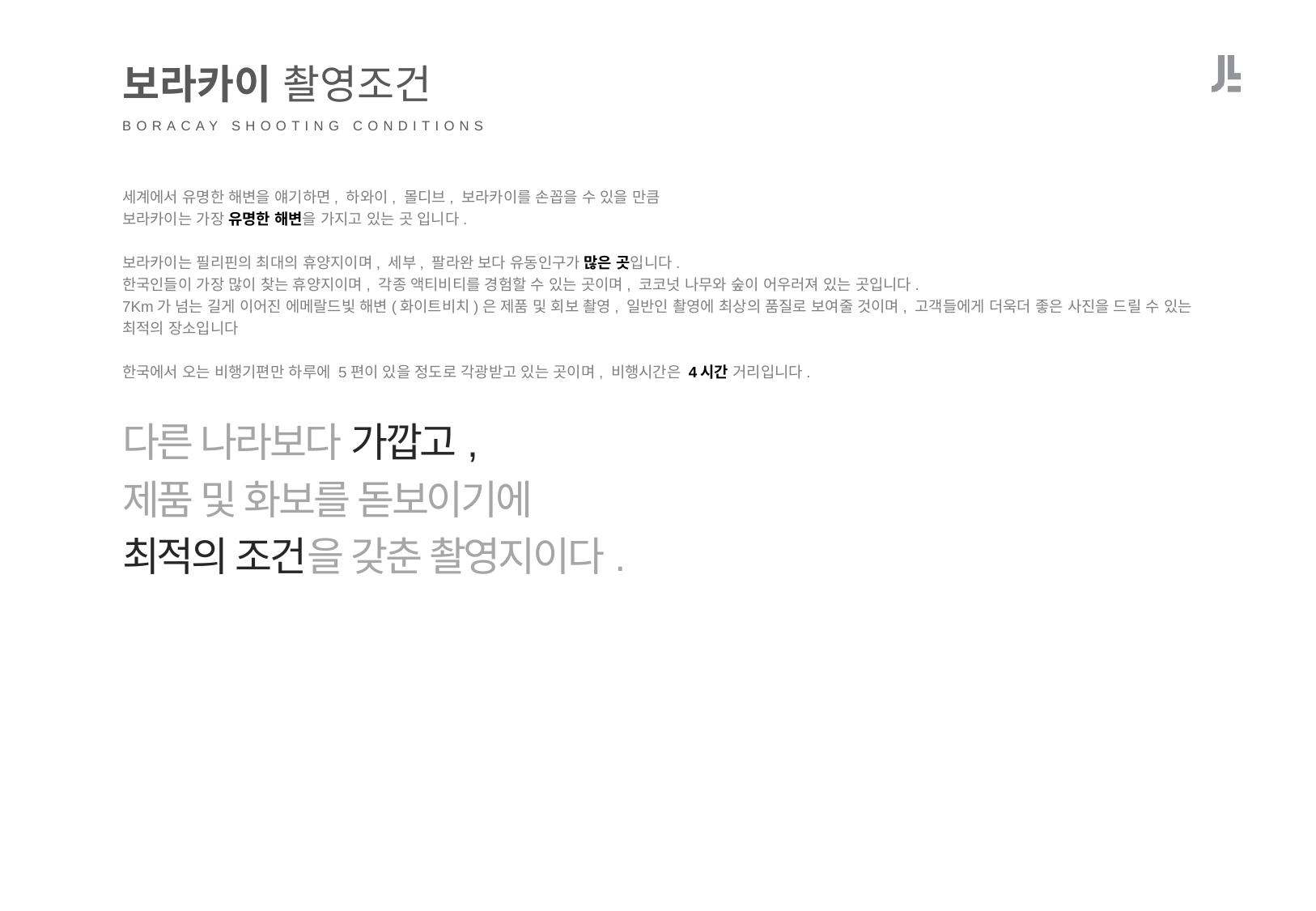

보라카이 촬영조건
BORACAY SHOOTING CONDITIONS
세계에서 유명한 해변을 얘기하면, 하와이, 몰디브, 보라카이를 손꼽을 수 있을 만큼
보라카이는 가장 유명한 해변을 가지고 있는 곳 입니다.
보라카이는 필리핀의 최대의 휴양지이며, 세부, 팔라완 보다 유동인구가 많은 곳입니다. 
한국인들이 가장 많이 찾는 휴양지이며, 각종 액티비티를 경험할 수 있는 곳이며, 코코넛 나무와 숲이 어우러져 있는 곳입니다. 
7Km가 넘는 길게 이어진 에메랄드빛 해변(화이트비치)은 제품 및 회보 촬영, 일반인 촬영에 최상의 품질로 보여줄 것이며, 고객들에게 더욱더 좋은 사진을 드릴 수 있는 최적의 장소입니다
한국에서 오는 비행기편만 하루에 5편이 있을 정도로 각광받고 있는 곳이며, 비행시간은 4시간 거리입니다.
다른 나라보다 가깝고,
제품 및 화보를 돋보이기에
최적의 조건을 갖춘 촬영지이다.